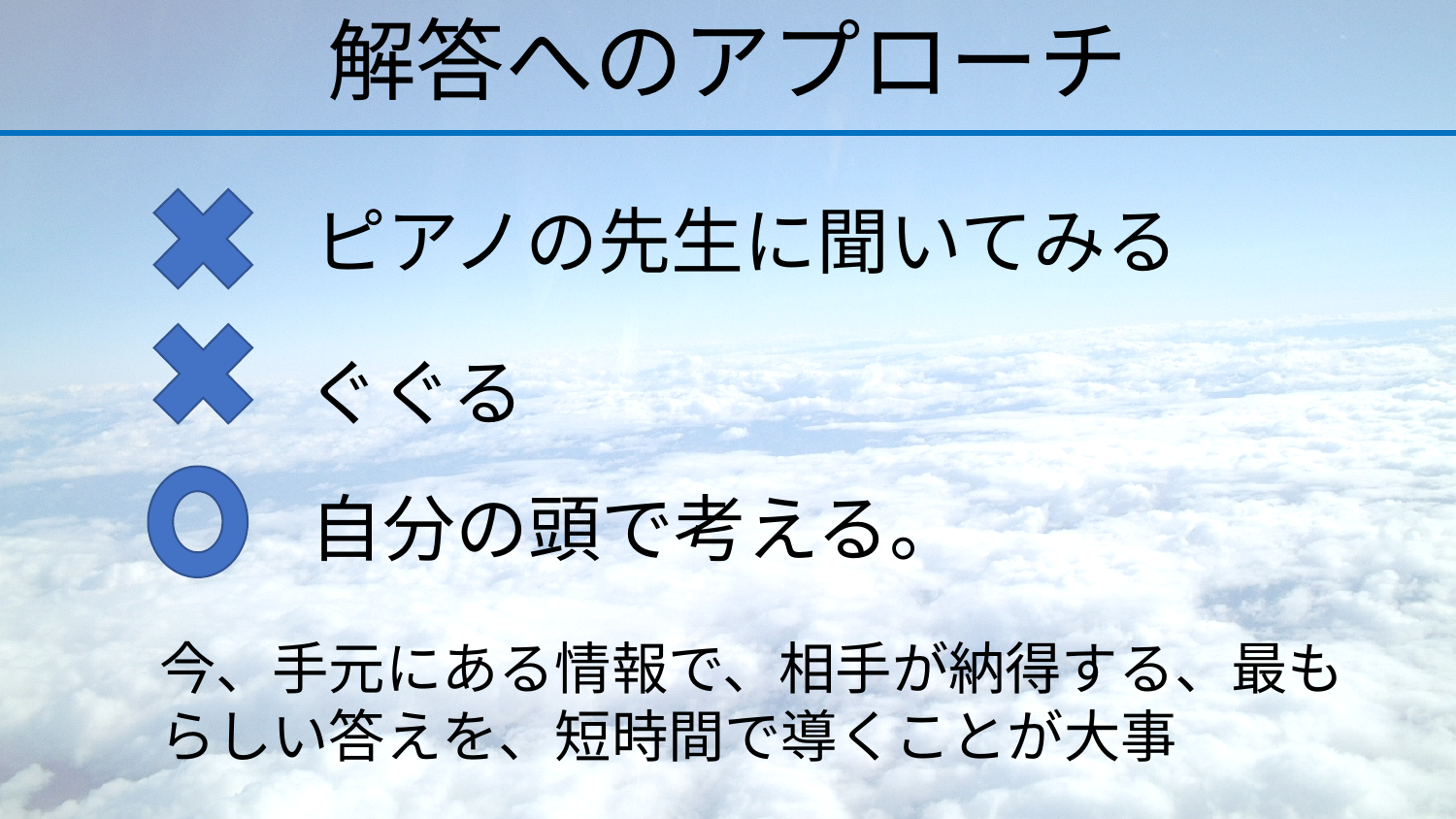

# 解答へのアプローチ

ピアノの先生に聞いてみる

ぐぐる

自分の頭で考える。
今、手元にある情報で、相手が納得する、最もらしい答えを、短時間で導くことが大事